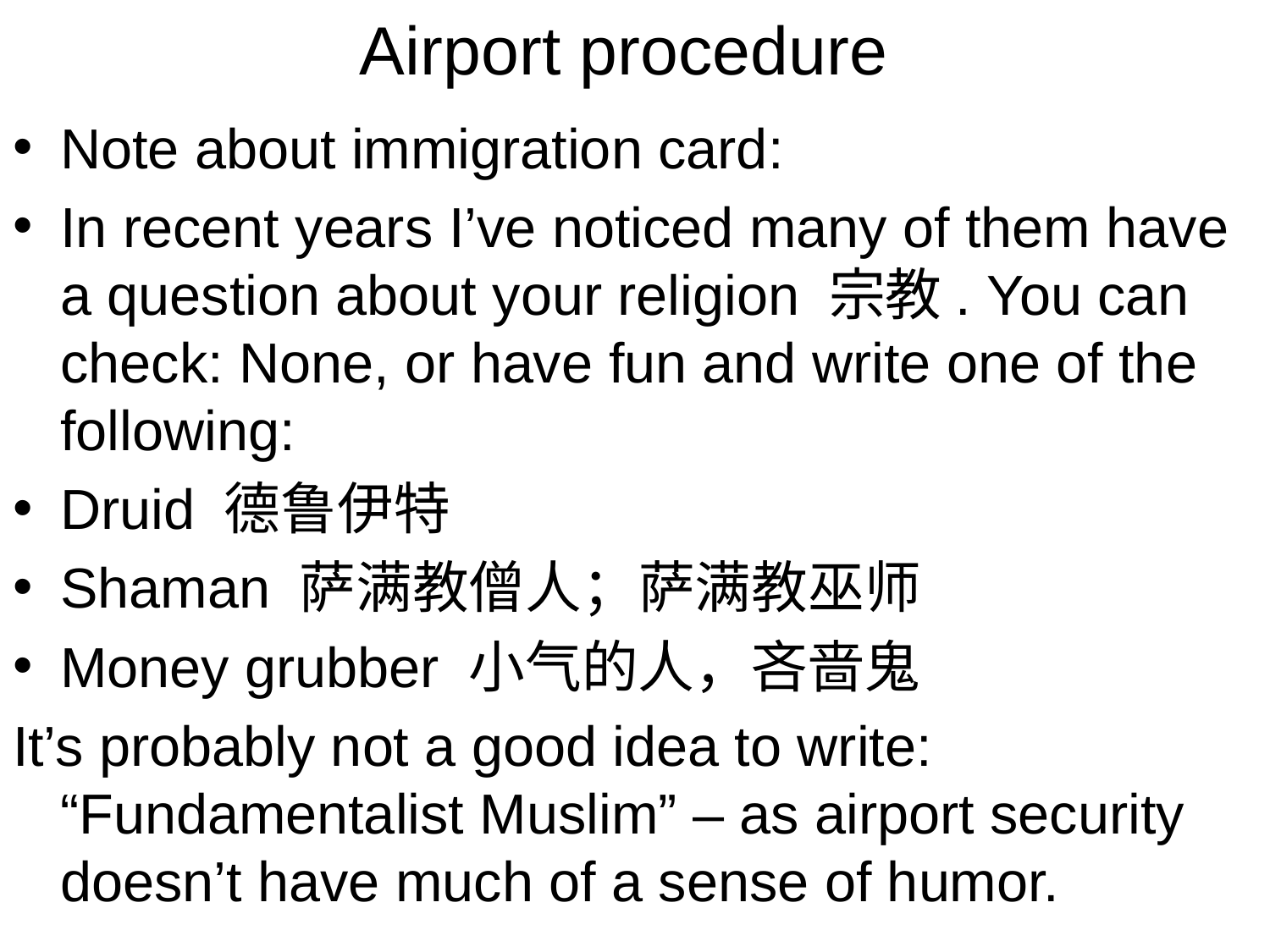

# Airport procedure
Note about immigration card:
In recent years I’ve noticed many of them have a question about your religion 宗教. You can  check: None, or have fun and write one of the following:
Druid 德鲁伊特
Shaman 萨满教僧人；萨满教巫师
Money grubber 小气的人，吝啬鬼
It’s probably not a good idea to write: “Fundamentalist Muslim” – as airport security doesn’t have much of a sense of humor.